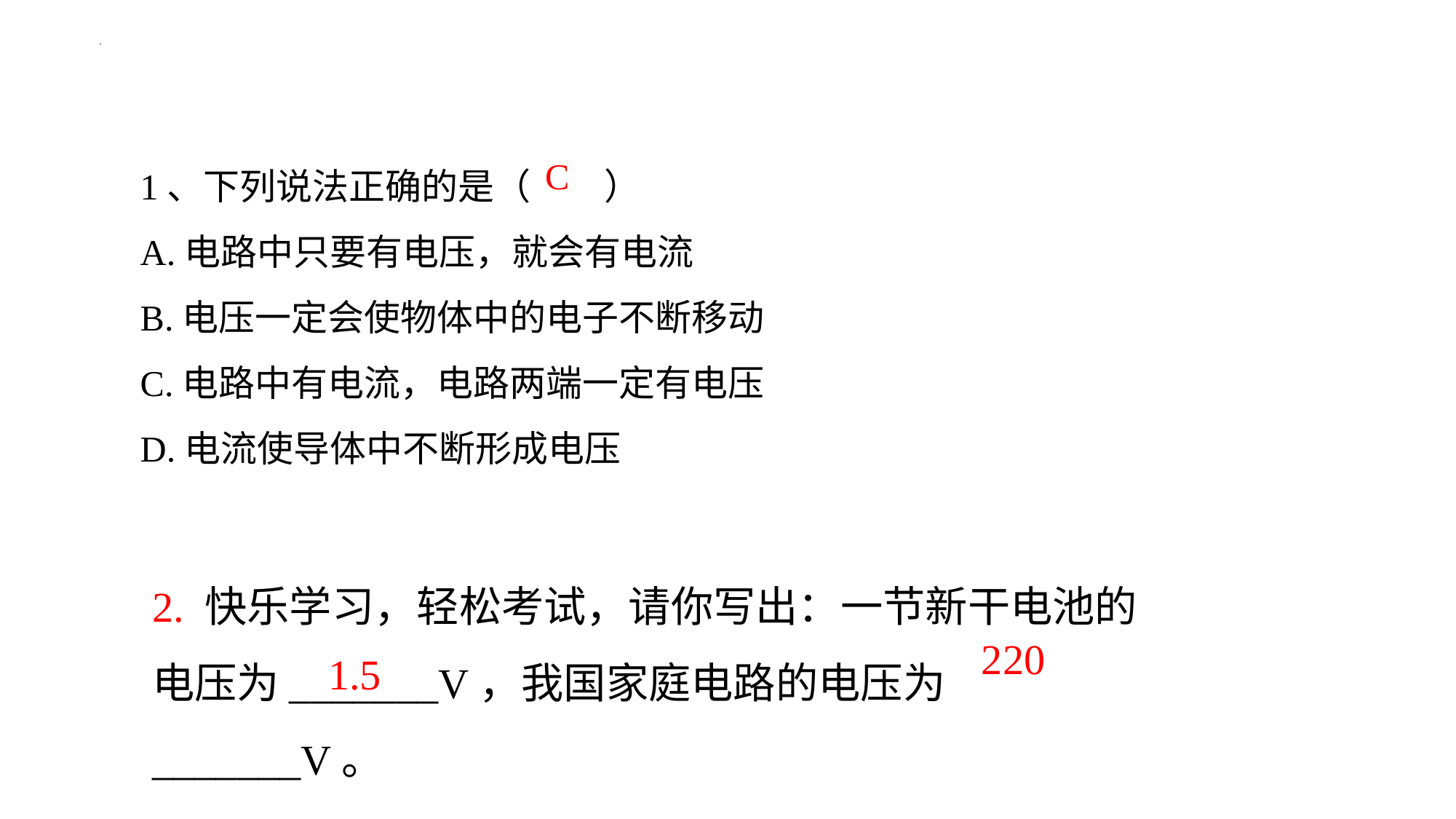

1、下列说法正确的是（         ）
A.电路中只要有电压，就会有电流
B.电压一定会使物体中的电子不断移动
C.电路中有电流，电路两端一定有电压
D.电流使导体中不断形成电压
C
2. 快乐学习，轻松考试，请你写出：一节新干电池的电压为_______V，我国家庭电路的电压为_______V。
220
1.5